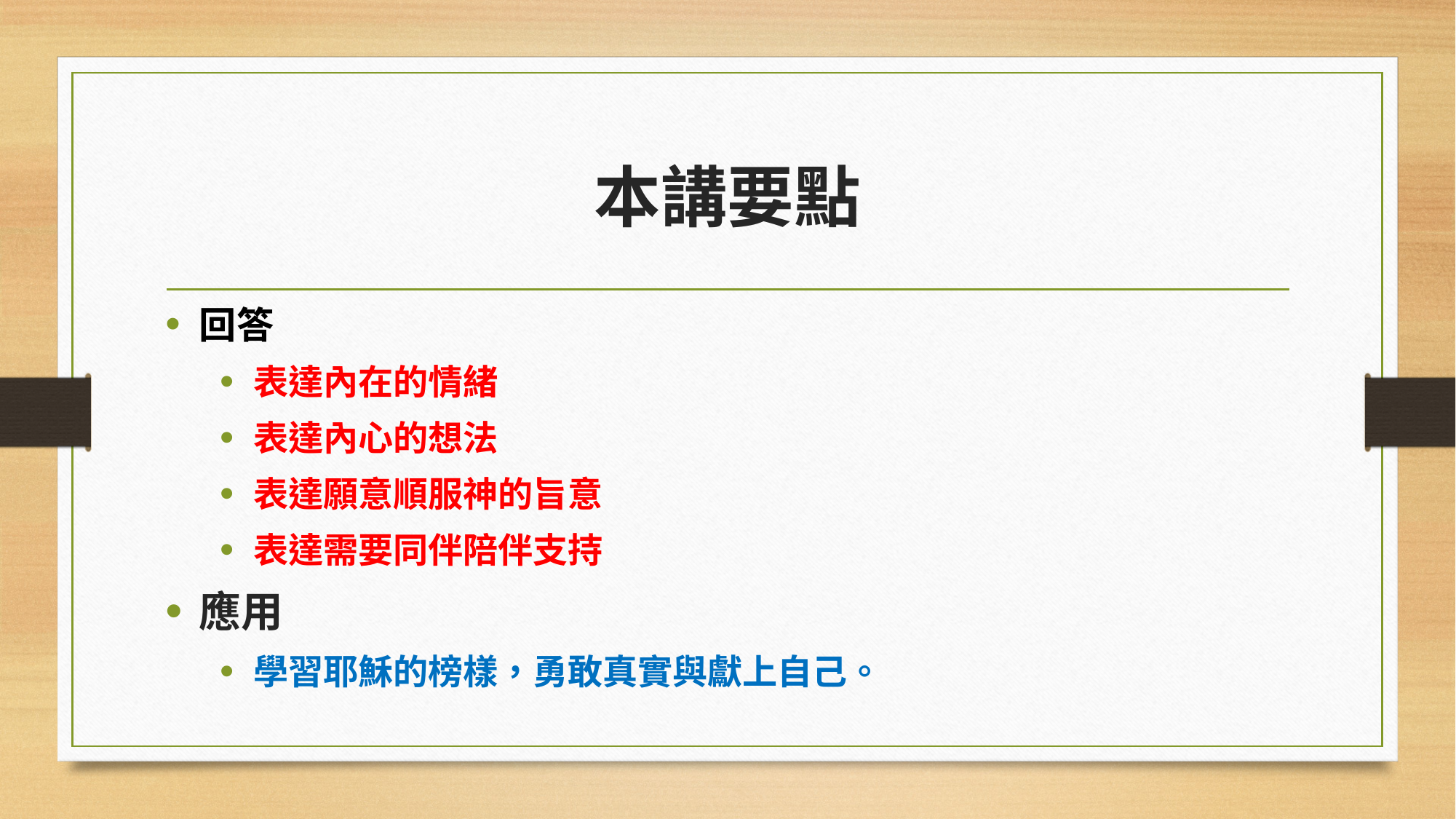

# 本講要點
回答
表達內在的情緒
表達內心的想法
表達願意順服神的旨意
表達需要同伴陪伴支持
應用
學習耶穌的榜樣，勇敢真實與獻上自己。